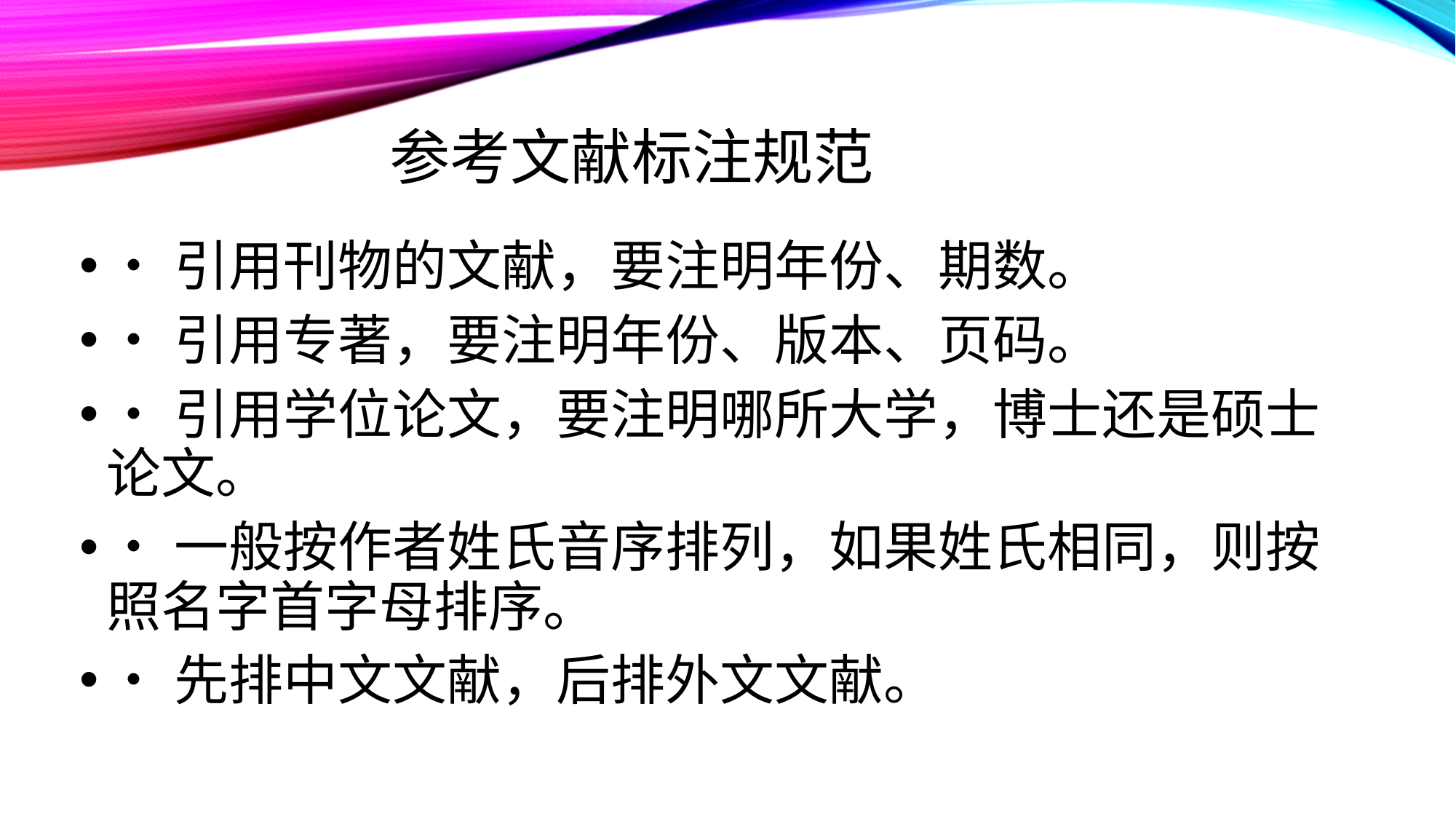

# 参考文献标注规范
•引用刊物的文献，要注明年份、期数。
•引用专著，要注明年份、版本、页码。
•引用学位论文，要注明哪所大学，博士还是硕士论文。
•一般按作者姓氏音序排列，如果姓氏相同，则按照名字首字母排序。
•先排中文文献，后排外文文献。